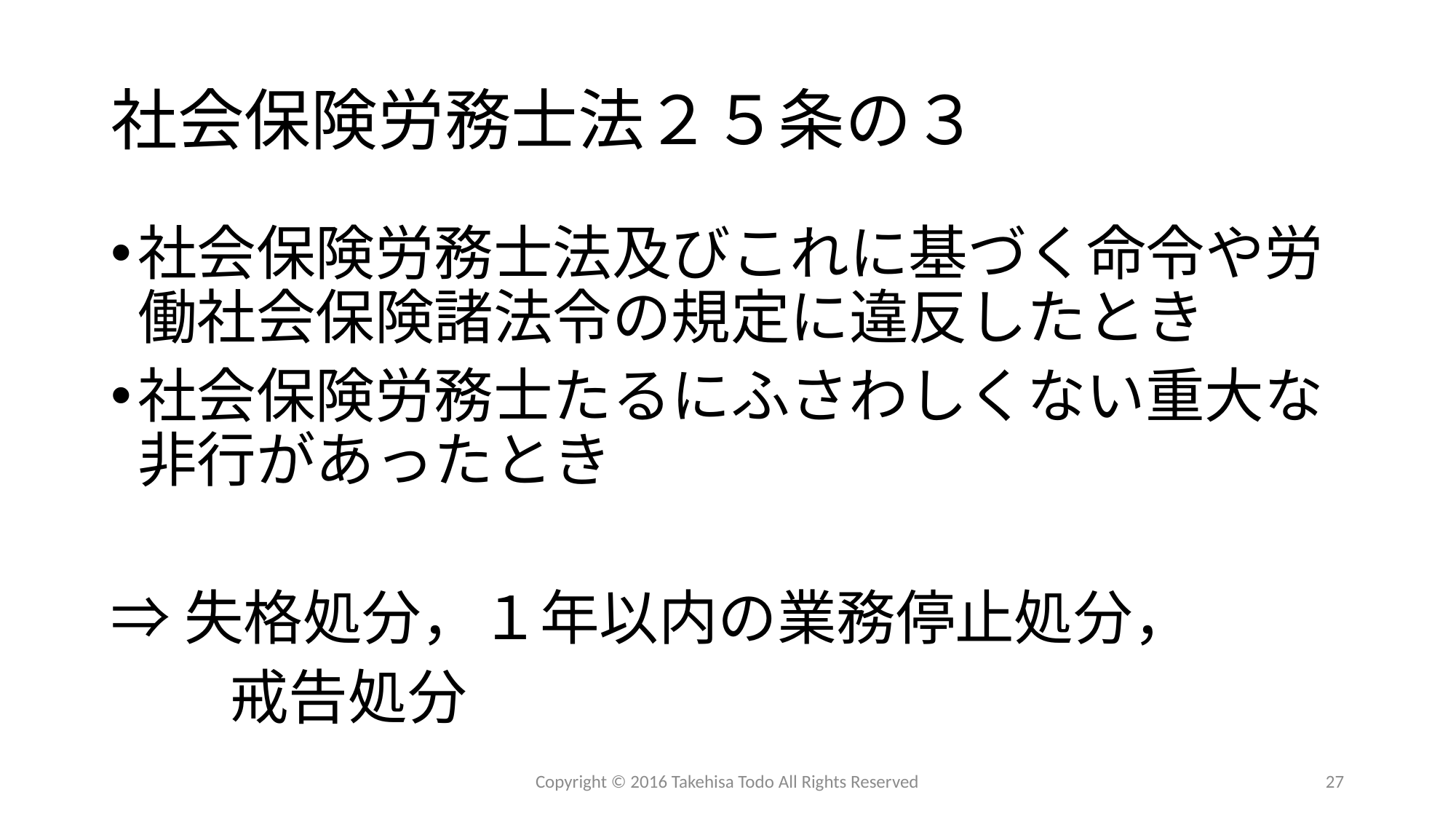

# 社会保険労務士法２５条の３
社会保険労務士法及びこれに基づく命令や労働社会保険諸法令の規定に違反したとき
社会保険労務士たるにふさわしくない重大な非行があったとき

⇒失格処分，１年以内の業務停止処分，
　　戒告処分
Copyright © 2016 Takehisa Todo All Rights Reserved
27